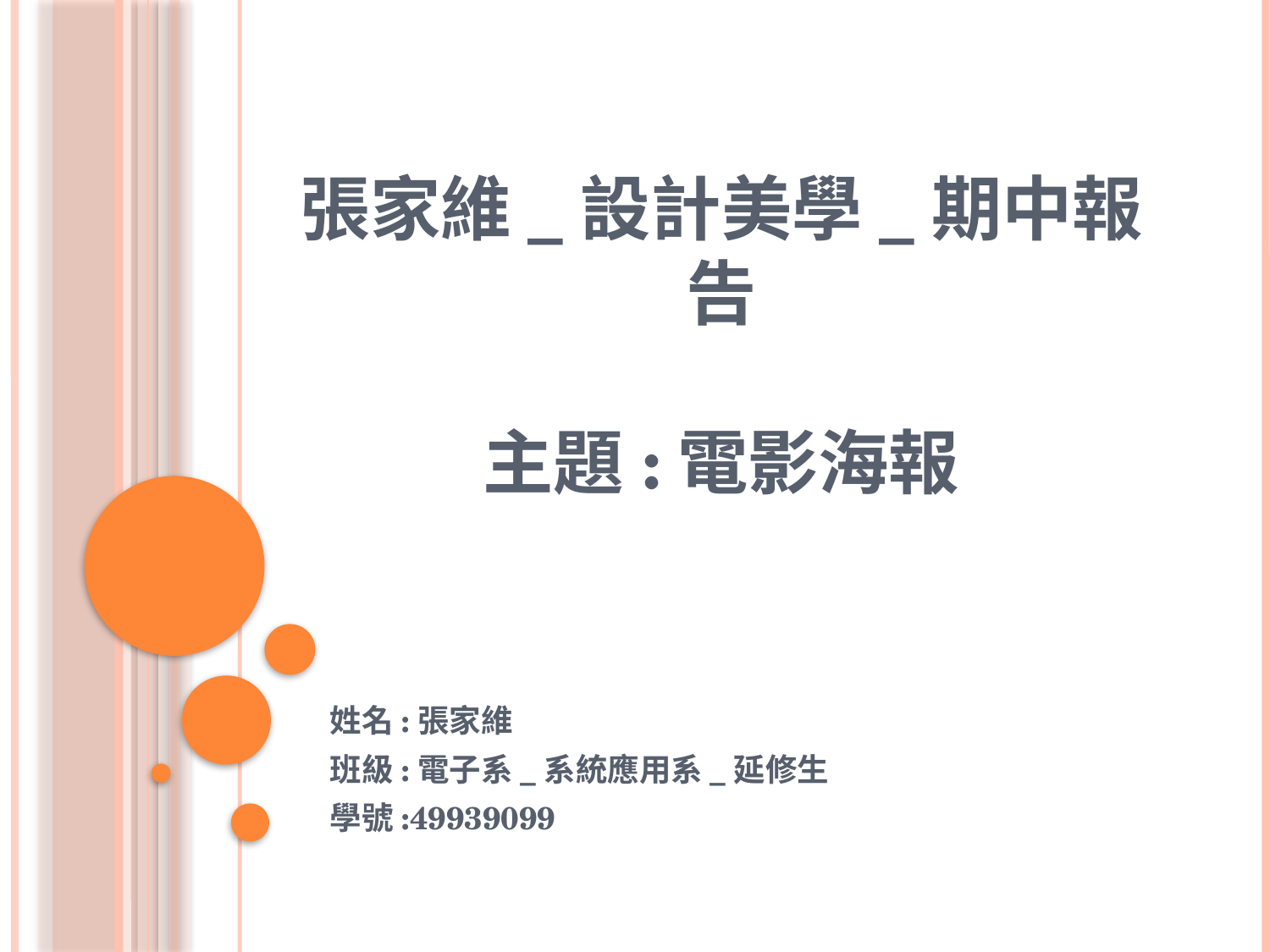

# 張家維_設計美學_期中報告 主題:電影海報
姓名:張家維
班級:電子系_系統應用系_延修生
學號:49939099